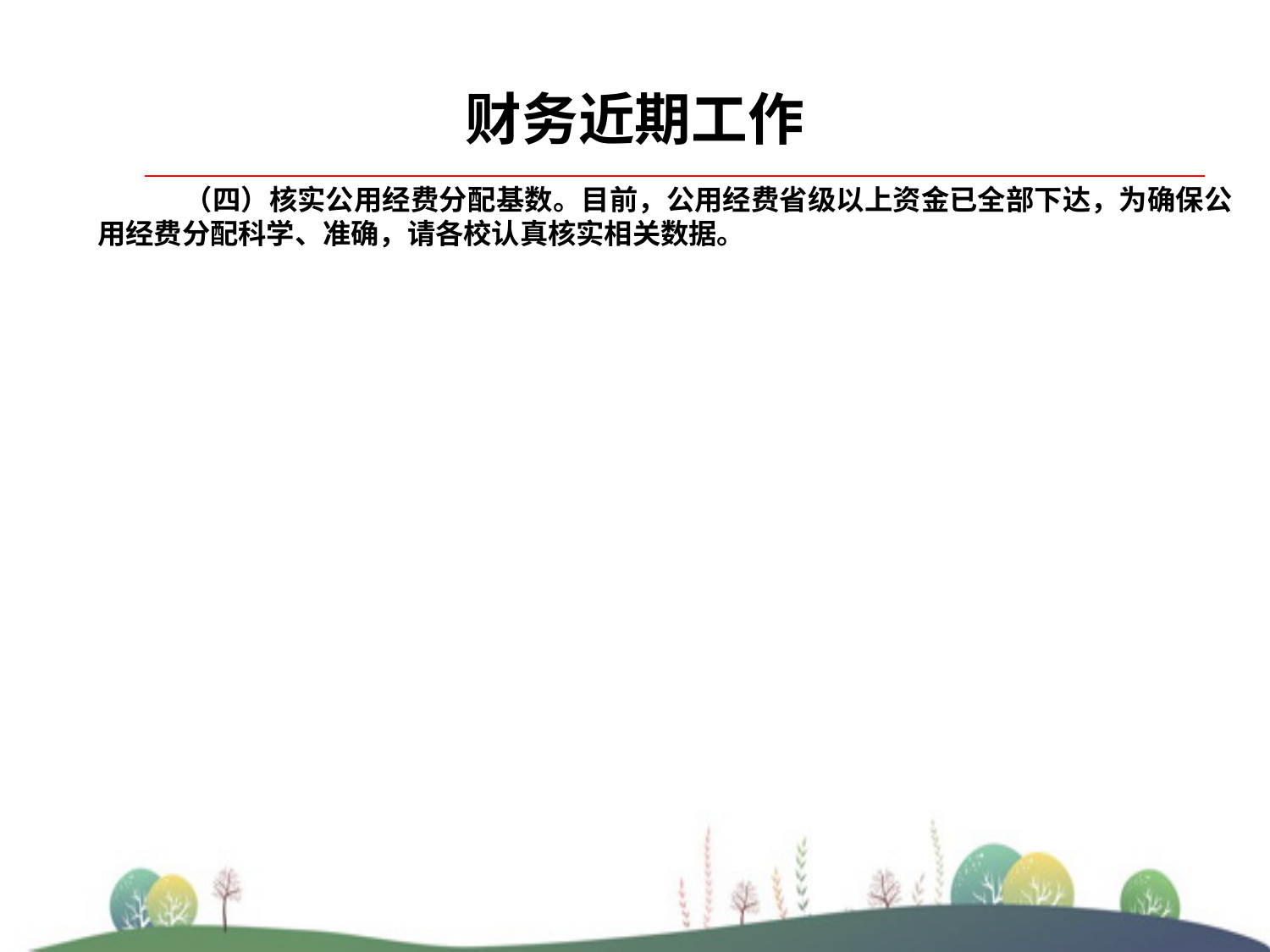

# 财务近期工作
（四）核实公用经费分配基数。目前，公用经费省级以上资金已全部下达，为确保公用经费分配科学、准确，请各校认真核实相关数据。